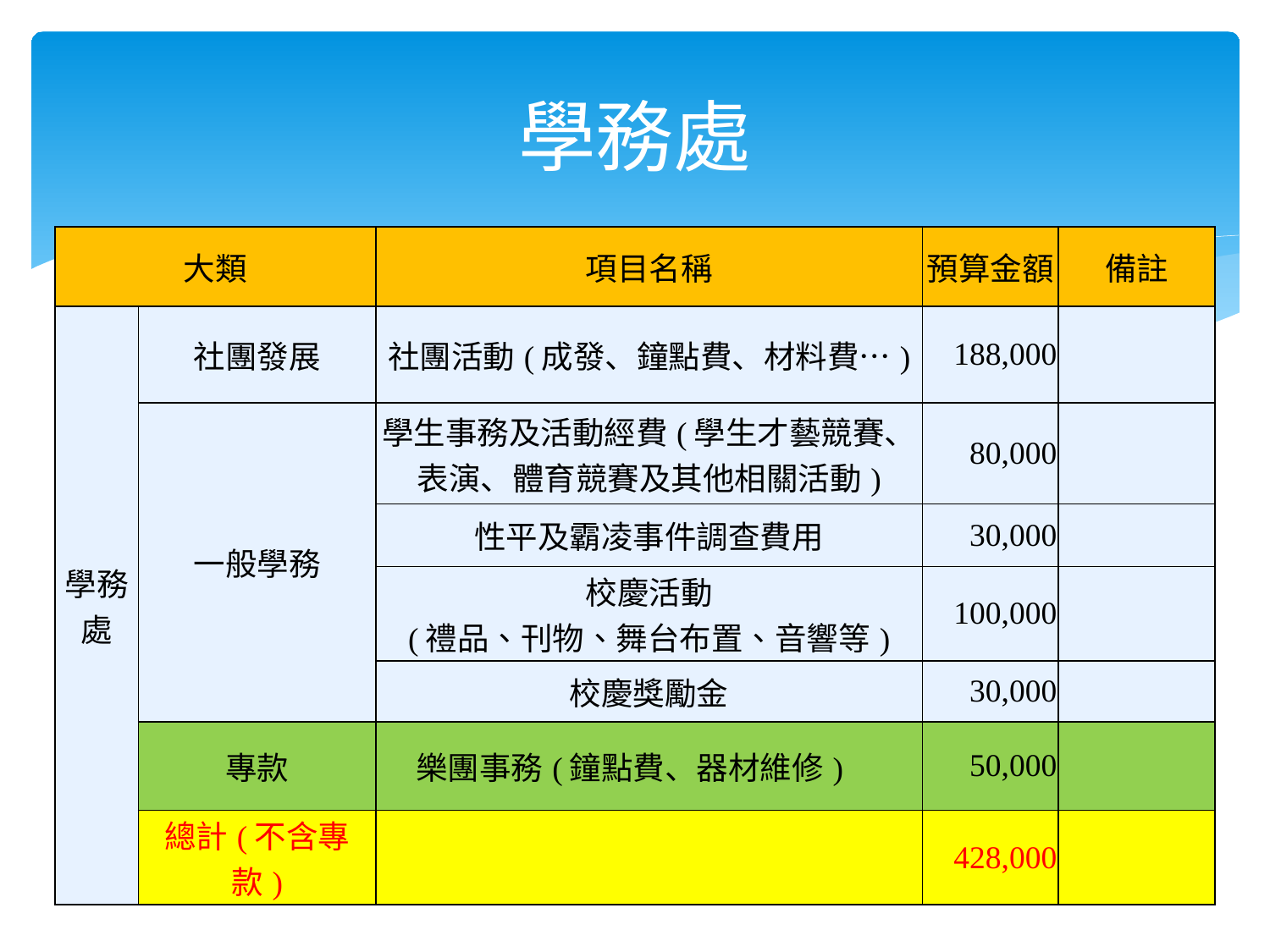

# 學務處
| 大類 |  | 項目名稱 | 預算金額 | 備註 |
| --- | --- | --- | --- | --- |
| 學務處 | 社團發展 | 社團活動(成發、鐘點費、材料費…) | 188,000 |  |
|  | 一般學務 | 學生事務及活動經費(學生才藝競賽、表演、體育競賽及其他相關活動) | 80,000 |  |
|  |  | 性平及霸凌事件調查費用 | 30,000 |  |
|  |  | 校慶活動 (禮品、刊物、舞台布置、音響等) | 100,000 |  |
|  |  | 校慶獎勵金 | 30,000 |  |
|  | 專款 | 樂團事務(鐘點費、器材維修) | 50,000 |  |
|  | 總計(不含專款) |  | 428,000 |  |